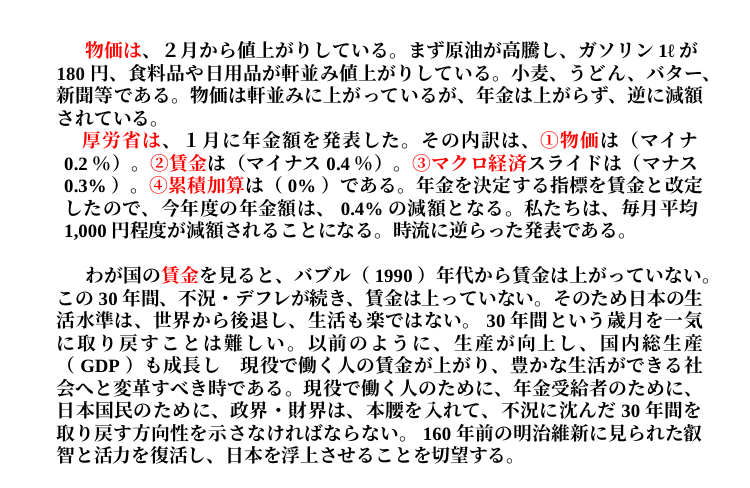

物価は、２月から値上がりしている。まず原油が高騰し、ガソリン1ℓが180円、食料品や日用品が軒並み値上がりしている。小麦、うどん、バター、新聞等である。物価は軒並みに上がっているが、年金は上がらず、逆に減額されている。
厚労省は、１月に年金額を発表した。その内訳は、①物価は（マイナ0.2％）。②賃金は（マイナス0.4％）。③マクロ経済スライドは（マナス0.3%）。④累積加算は（0%）である。年金を決定する指標を賃金と改定したので、今年度の年金額は、0.4%の減額となる。私たちは、毎月平均1,000円程度が減額されることになる。時流に逆らった発表である。

　　わが国の賃金を見ると、バブル（1990）年代から賃金は上がっていない。この30年間、不況・デフレが続き、賃金は上っていない。そのため日本の生活水準は、世界から後退し、生活も楽ではない。30年間という歳月を一気に取り戻すことは難しい。以前のように、生産が向上し、国内総生産（GDP）も成長し　現役で働く人の賃金が上がり、豊かな生活ができる社会へと変革すべき時である。現役で働く人のために、年金受給者のために、日本国民のために、政界・財界は、本腰を入れて、不況に沈んだ30年間を取り戻す方向性を示さなければならない。160年前の明治維新に見られた叡智と活力を復活し、日本を浮上させることを切望する。